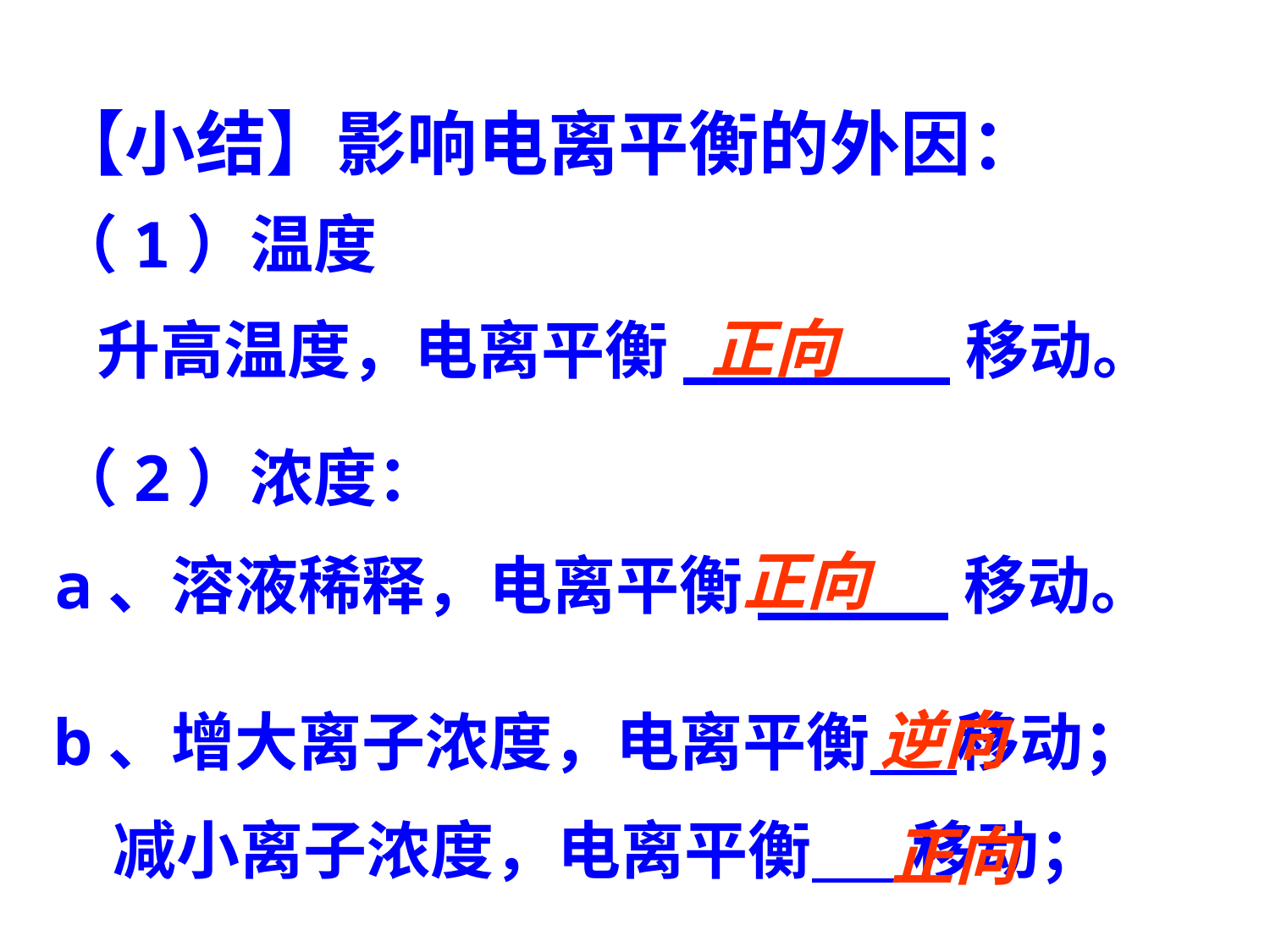

【小结】影响电离平衡的外因：
（1）温度
正向
升高温度，电离平衡_______移动。
（2）浓度：
a、溶液稀释，电离平衡_____移动。
正向
逆向
b、增大离子浓度，电离平衡      移动；
   减小离子浓度，电离平衡       移动；
正向